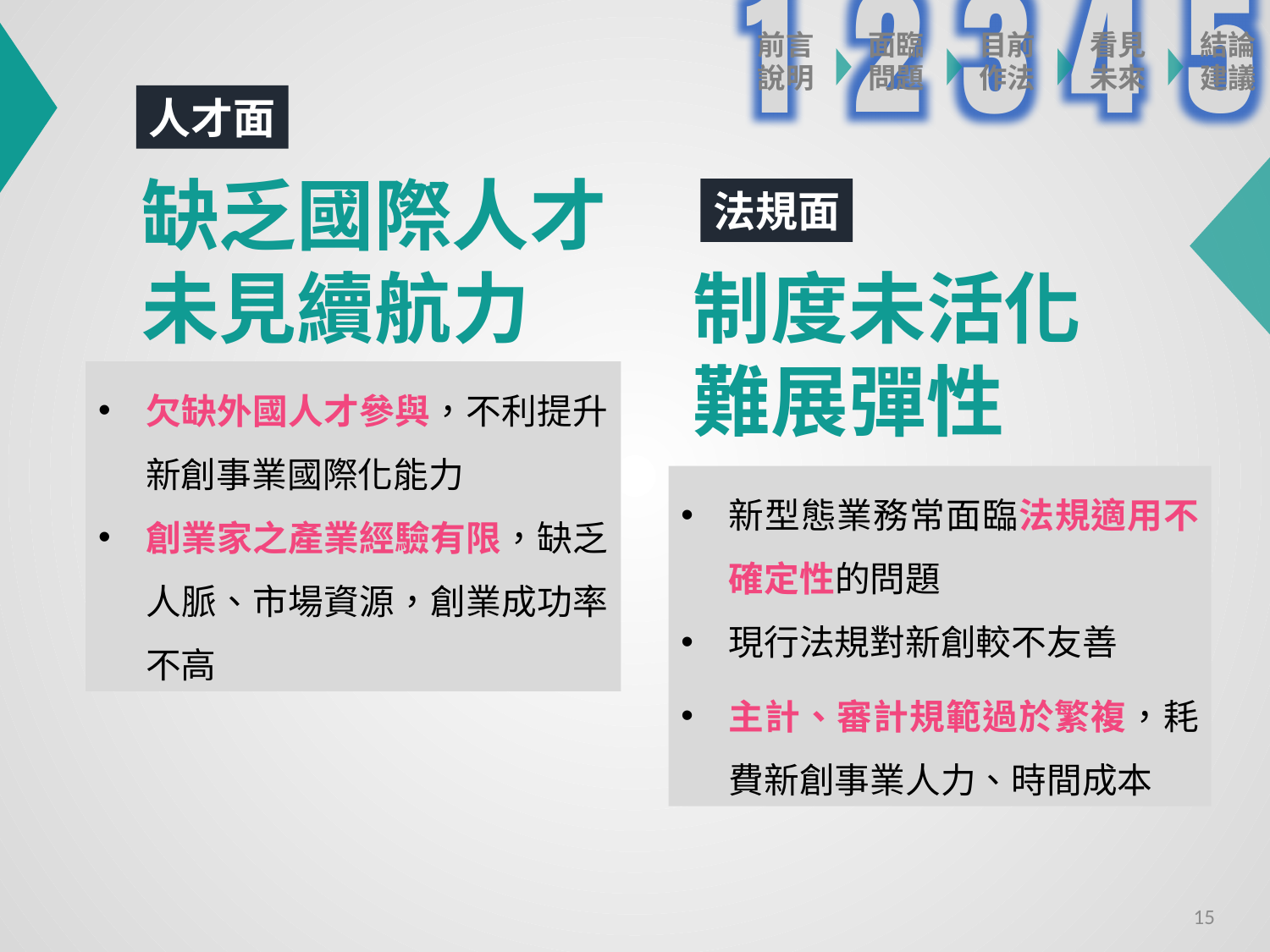

2
5
1
3
4
前言
說明
面臨問題
目前作法
看見未來
結論建議

人才面
缺乏國際人才
未見續航力
法規面

制度未活化
難展彈性
欠缺外國人才參與，不利提升新創事業國際化能力
創業家之產業經驗有限，缺乏人脈、市場資源，創業成功率不高
新型態業務常面臨法規適用不確定性的問題
現行法規對新創較不友善
主計、審計規範過於繁複，耗費新創事業人力、時間成本
15